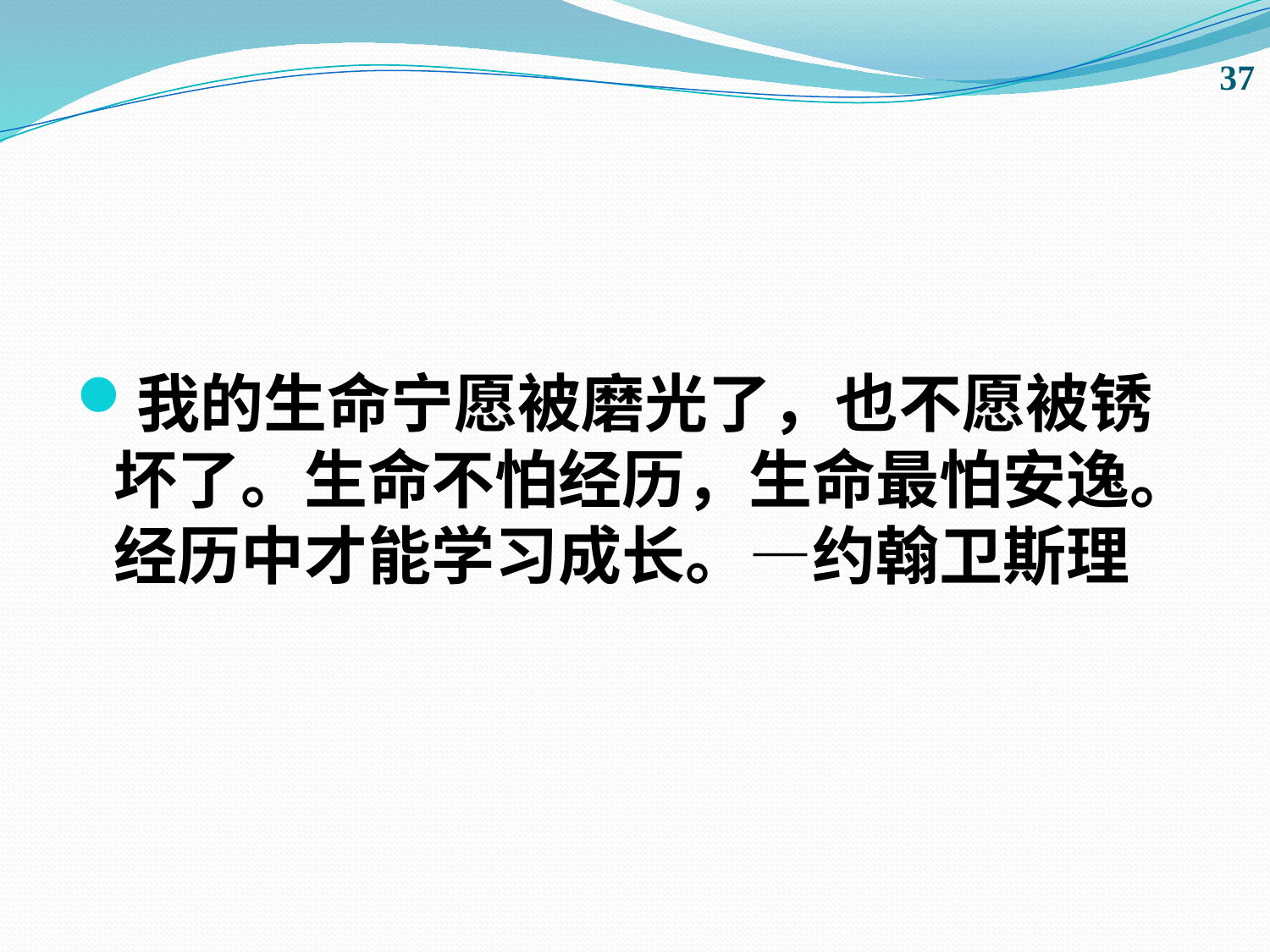

37
#

我的生命宁愿被磨光了，也不愿被锈坏了。生命不怕经历，生命最怕安逸。经历中才能学习成长。—约翰卫斯理